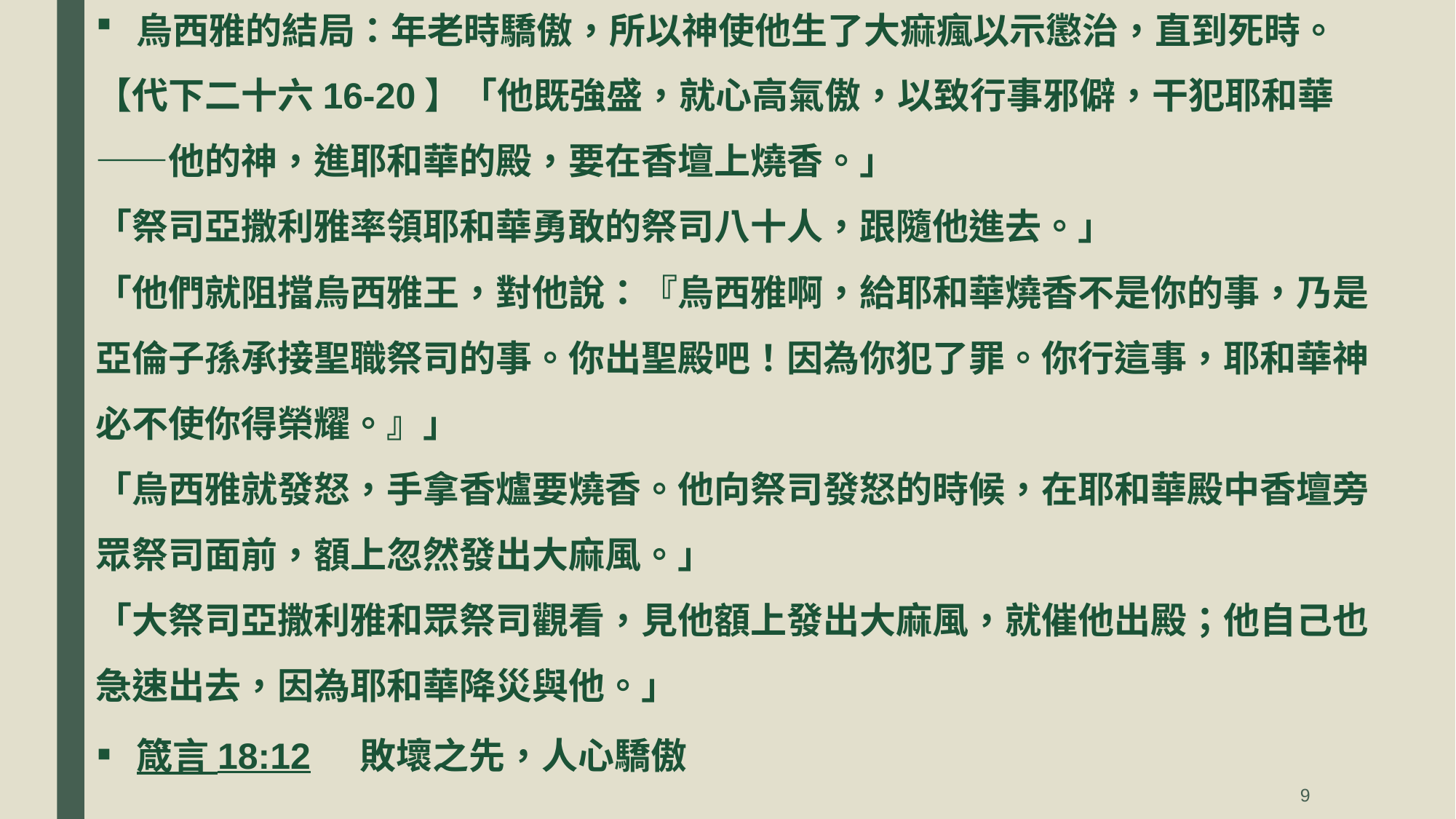

烏西雅的結局：年老時驕傲，所以神使他生了大痲瘋以示懲治，直到死時。
【代下二十六16-20】「他既強盛，就心高氣傲，以致行事邪僻，干犯耶和華——他的神，進耶和華的殿，要在香壇上燒香。」
「祭司亞撒利雅率領耶和華勇敢的祭司八十人，跟隨他進去。」
「他們就阻擋烏西雅王，對他說：『烏西雅啊，給耶和華燒香不是你的事，乃是亞倫子孫承接聖職祭司的事。你出聖殿吧！因為你犯了罪。你行這事，耶和華神必不使你得榮耀。』」
「烏西雅就發怒，手拿香爐要燒香。他向祭司發怒的時候，在耶和華殿中香壇旁眾祭司面前，額上忽然發出大麻風。」
「大祭司亞撒利雅和眾祭司觀看，見他額上發出大麻風，就催他出殿；他自己也急速出去，因為耶和華降災與他。」
箴言 18:12    敗壞之先，人心驕傲

9